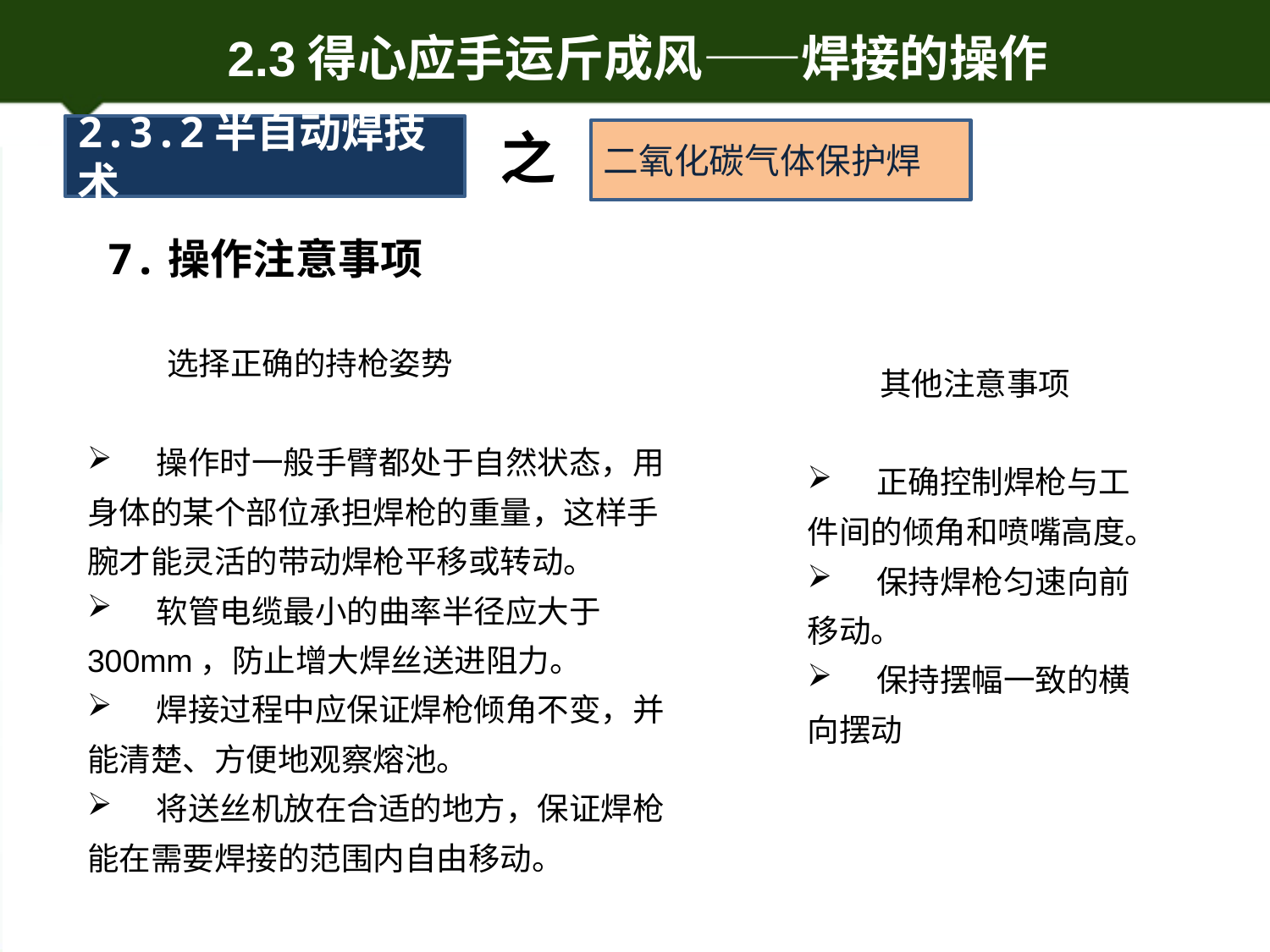

2.3.2半自动焊技术
之
二氧化碳气体保护焊
7.操作注意事项
          选择正确的持枪姿势

     操作时一般手臂都处于自然状态，用身体的某个部位承担焊枪的重量，这样手腕才能灵活的带动焊枪平移或转动。
     软管电缆最小的曲率半径应大于300mm，防止增大焊丝送进阻力。
     焊接过程中应保证焊枪倾角不变，并能清楚、方便地观察熔池。
     将送丝机放在合适的地方，保证焊枪能在需要焊接的范围内自由移动。
         其他注意事项

     正确控制焊枪与工件间的倾角和喷嘴高度。
     保持焊枪匀速向前移动。
     保持摆幅一致的横向摆动